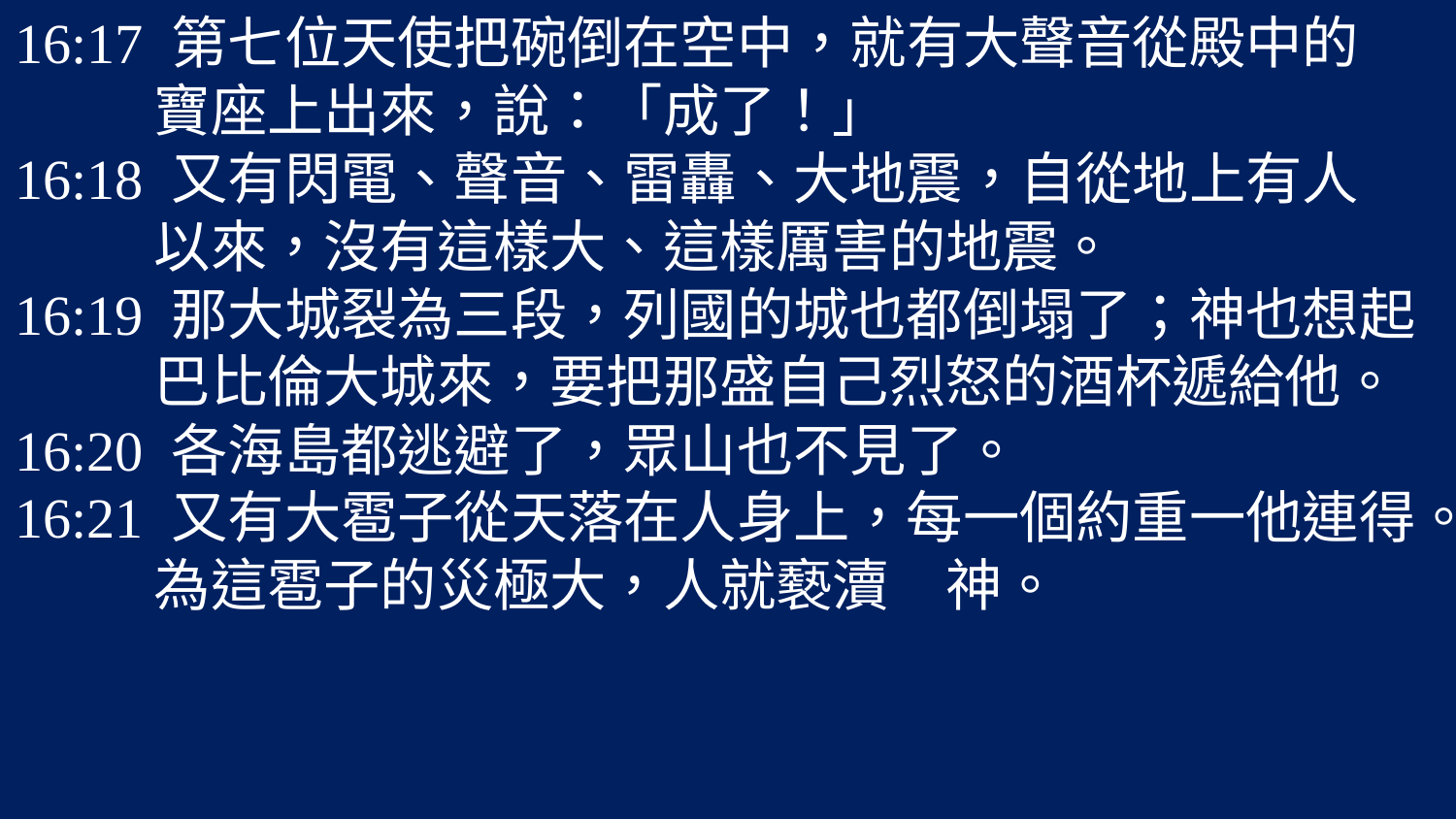

16:17 第七位天使把碗倒在空中，就有大聲音從殿中的
          寶座上出來，說：「成了！」
16:18 又有閃電、聲音、雷轟、大地震，自從地上有人
          以來，沒有這樣大、這樣厲害的地震。
16:19 那大城裂為三段，列國的城也都倒塌了；神也想起
          巴比倫大城來，要把那盛自己烈怒的酒杯遞給他。
16:20 各海島都逃避了，眾山也不見了。
16:21 又有大雹子從天落在人身上，每一個約重一他連得。
          為這雹子的災極大，人就褻瀆　神。